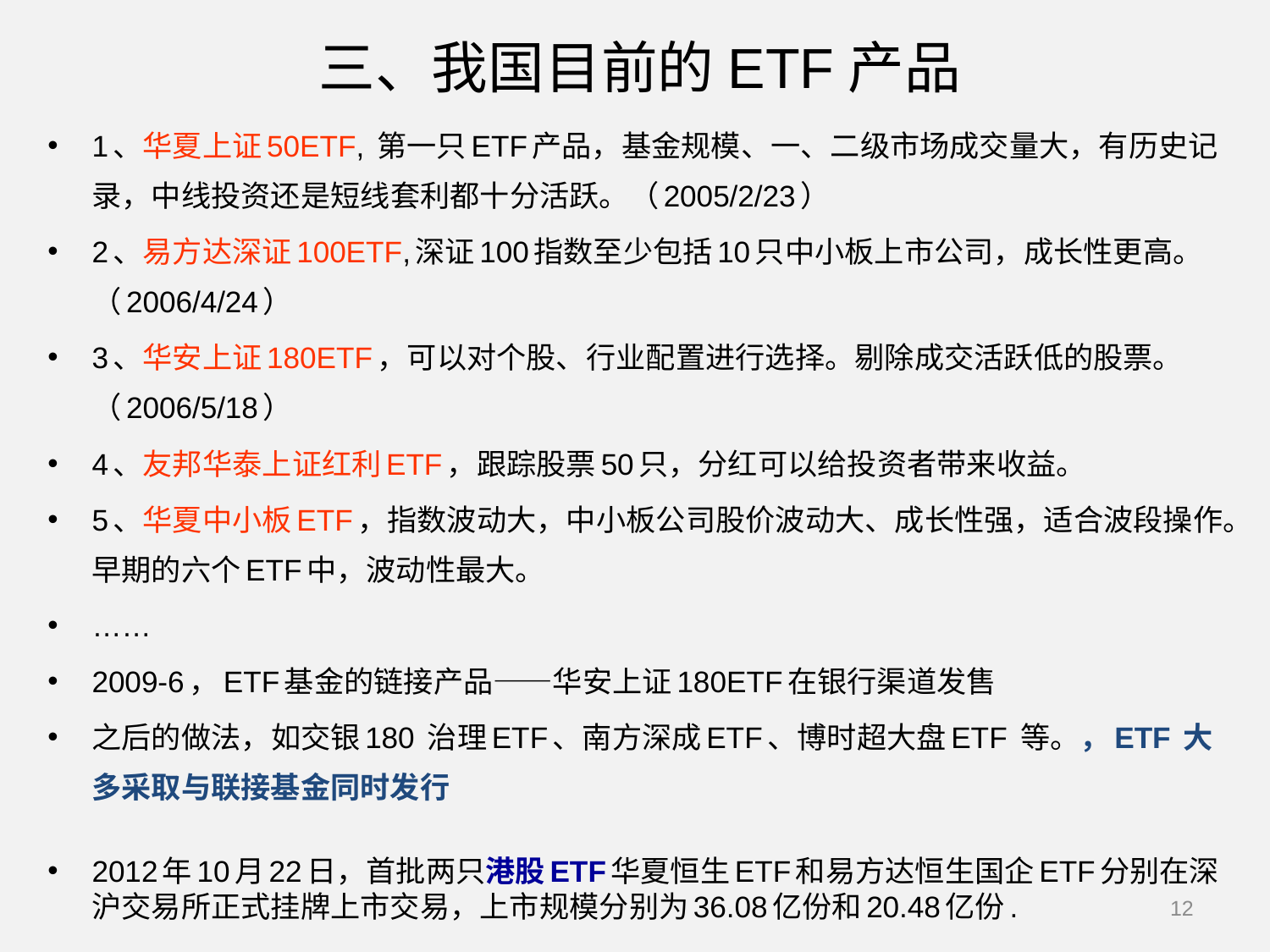

# 三、我国目前的ETF产品
1、华夏上证50ETF, 第一只ETF产品，基金规模、一、二级市场成交量大，有历史记录，中线投资还是短线套利都十分活跃。（2005/2/23）
2、易方达深证100ETF,深证100指数至少包括10只中小板上市公司，成长性更高。（2006/4/24）
3、华安上证180ETF，可以对个股、行业配置进行选择。剔除成交活跃低的股票。（2006/5/18）
4、友邦华泰上证红利ETF，跟踪股票50只，分红可以给投资者带来收益。
5、华夏中小板ETF，指数波动大，中小板公司股价波动大、成长性强，适合波段操作。早期的六个ETF中，波动性最大。
……
2009-6，ETF基金的链接产品——华安上证180ETF在银行渠道发售
之后的做法，如交银180 治理ETF、南方深成ETF、博时超大盘ETF 等。，ETF 大多采取与联接基金同时发行

2012年10月22日，首批两只港股ETF华夏恒生ETF和易方达恒生国企ETF分别在深沪交易所正式挂牌上市交易，上市规模分别为36.08亿份和20.48亿份.

12